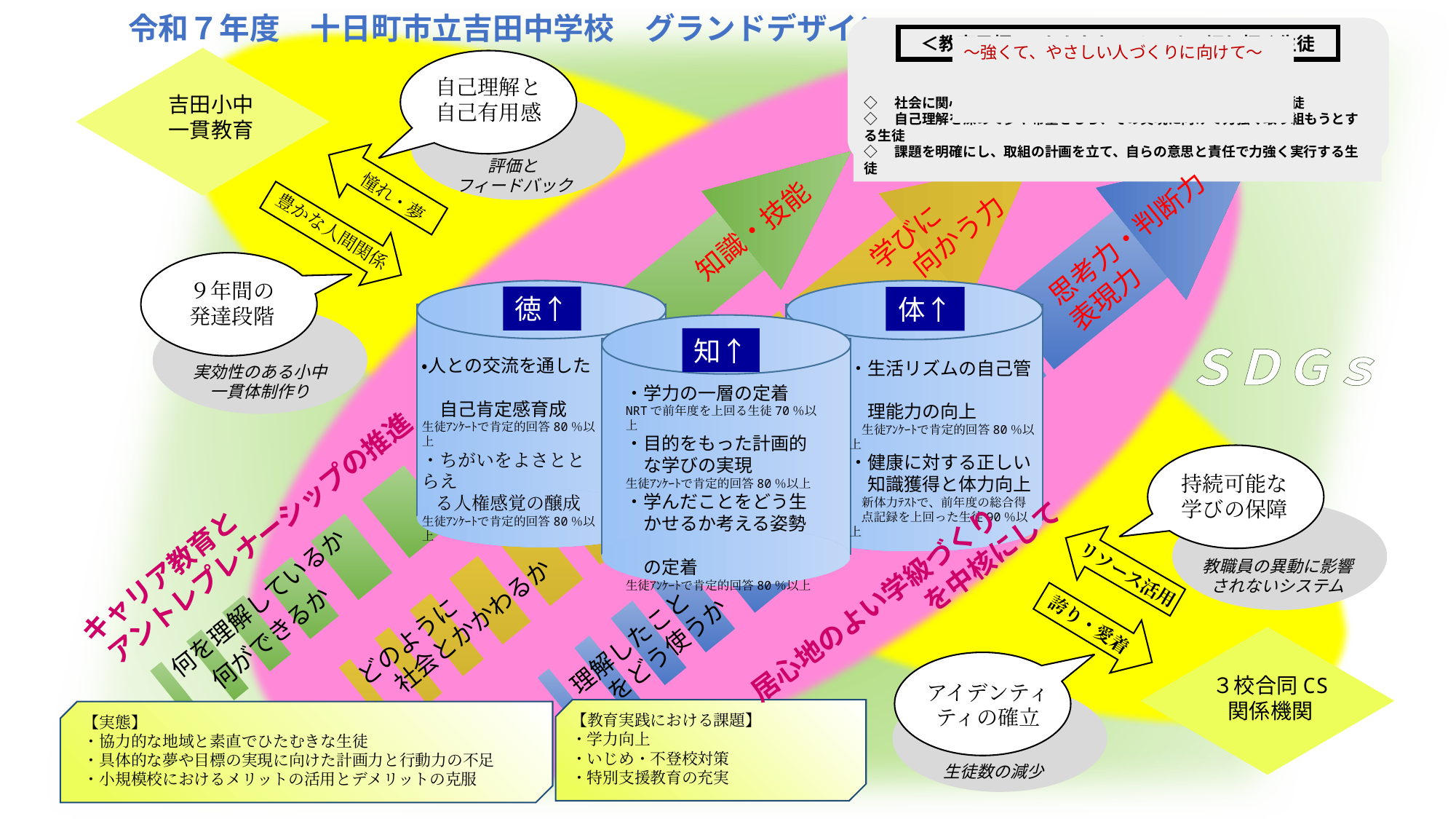

令和７年度　十日町市立吉田中学校　グランドデザイン

＜教育目標＞   かかわり　みつめ　切り拓く生徒
～強くて、やさしい人づくりに向けて～
◇　社会に関心をもち、豊かな人間関係を築きながら役割を果たす生徒
◇　自己理解を深めて夢や希望をもち、その実現に向けて力強く取り組もうとする生徒
◇　課題を明確にし、取組の計画を立て、自らの意思と責任で力強く実行する生徒

吉田小中
一貫教育

　　評価と
フィードバック
自己理解と
自己有用感

　憧れ・夢
豊かな人間関係
学びに
　向かう力
知識・技能

思考力・判断力表現力

実効性のある小中
一貫体制作り
９年間の
発達段階

徳↑
体↑

知↑
ＳＤＧｓ
・人との交流を通した
　自己肯定感育成
生徒ｱﾝｹｰﾄで肯定的回答80％以上
・ちがいをよさととらえ
  る人権感覚の醸成
生徒ｱﾝｹｰﾄで肯定的回答80％以上
・生活リズムの自己管
　理能力の向上
　生徒ｱﾝｹｰﾄで肯定的回答80％以上
・健康に対する正しい
　知識獲得と体力向上
　新体力ﾃｽﾄで、前年度の総合得
　点記録を上回った生徒90％以上

・学力の一層の定着
NRTで前年度を上回る生徒70％以上
・目的をもった計画的
　な学びの実現
生徒ｱﾝｹｰﾄで肯定的回答80％以上
・学んだことをどう生
　かせるか考える姿勢
　の定着
生徒ｱﾝｹｰﾄで肯定的回答80％以上

教職員の異動に影響
されないシステム
持続可能な
学びの保障
キャリア教育と
アントレプレナーシップの推進

何を理解しているか
　何ができるか
どのように
　社会とかかわるか

居心地のよい学級づくり
　　　　　　　を中核にして
リソース活用
誇り・愛着
理解したこと
　をどう使うか

３校合同CS
関係機関

生徒数の減少
アイデンティティの確立

【教育実践における課題】
・学力向上
・いじめ・不登校対策
・特別支援教育の充実

【実態】
・協力的な地域と素直でひたむきな生徒
・具体的な夢や目標の実現に向けた計画力と行動力の不足
・小規模校におけるメリットの活用とデメリットの克服